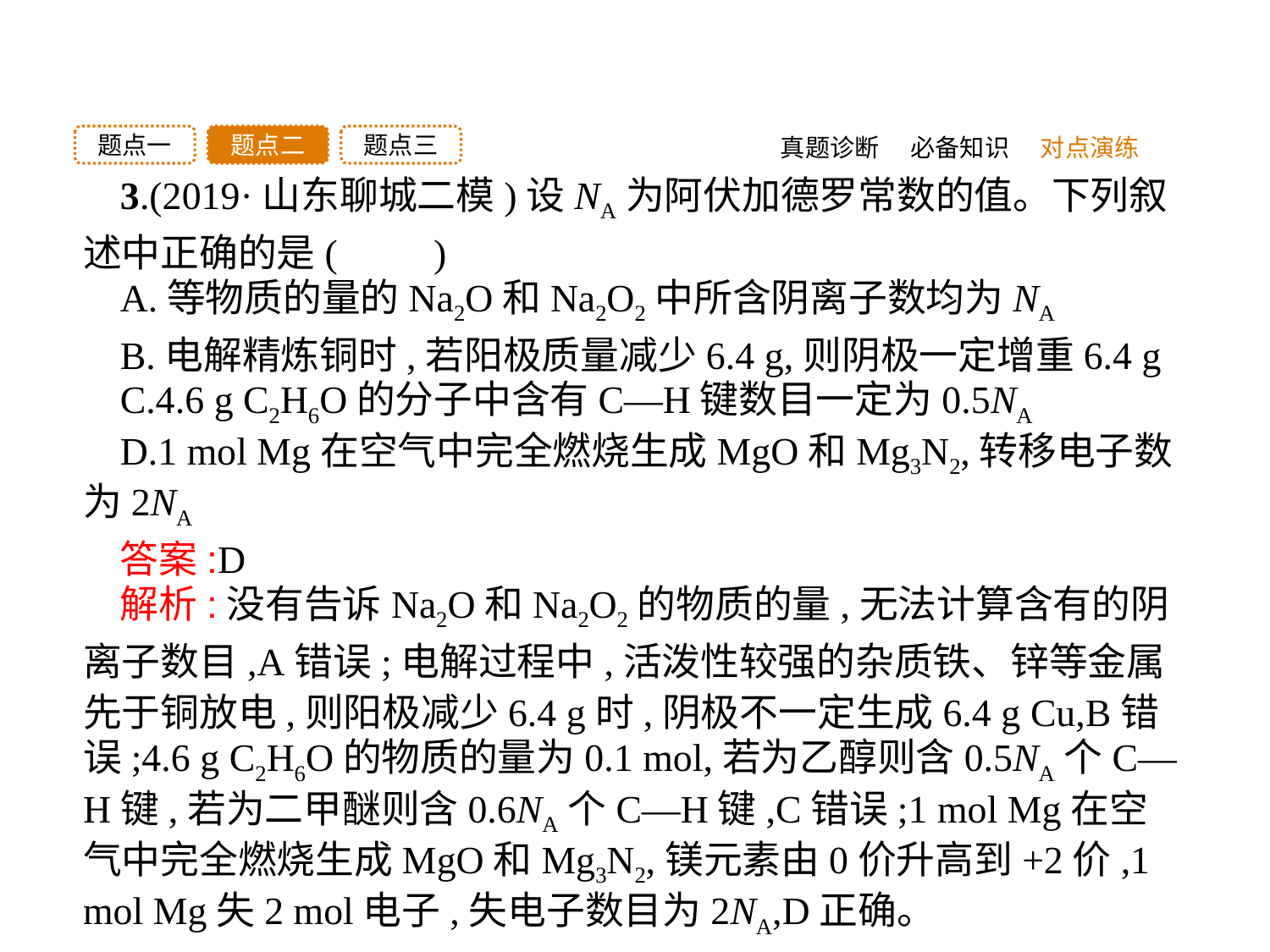

题点三
题点二
题点一
真题诊断
必备知识
对点演练
3.(2019·山东聊城二模)设NA为阿伏加德罗常数的值。下列叙述中正确的是(　　)
A.等物质的量的Na2O和Na2O2中所含阴离子数均为NA
B.电解精炼铜时,若阳极质量减少6.4 g,则阴极一定增重6.4 g
C.4.6 g C2H6O的分子中含有C—H键数目一定为0.5NA
D.1 mol Mg在空气中完全燃烧生成MgO和Mg3N2,转移电子数为2NA
答案:D
解析:没有告诉Na2O和Na2O2的物质的量,无法计算含有的阴离子数目,A错误;电解过程中,活泼性较强的杂质铁、锌等金属先于铜放电,则阳极减少6.4 g时,阴极不一定生成6.4 g Cu,B错误;4.6 g C2H6O的物质的量为0.1 mol,若为乙醇则含0.5NA个C—H键,若为二甲醚则含0.6NA个C—H键,C错误;1 mol Mg在空气中完全燃烧生成MgO和Mg3N2,镁元素由0价升高到+2价,1 mol Mg失2 mol电子,失电子数目为2NA,D正确。